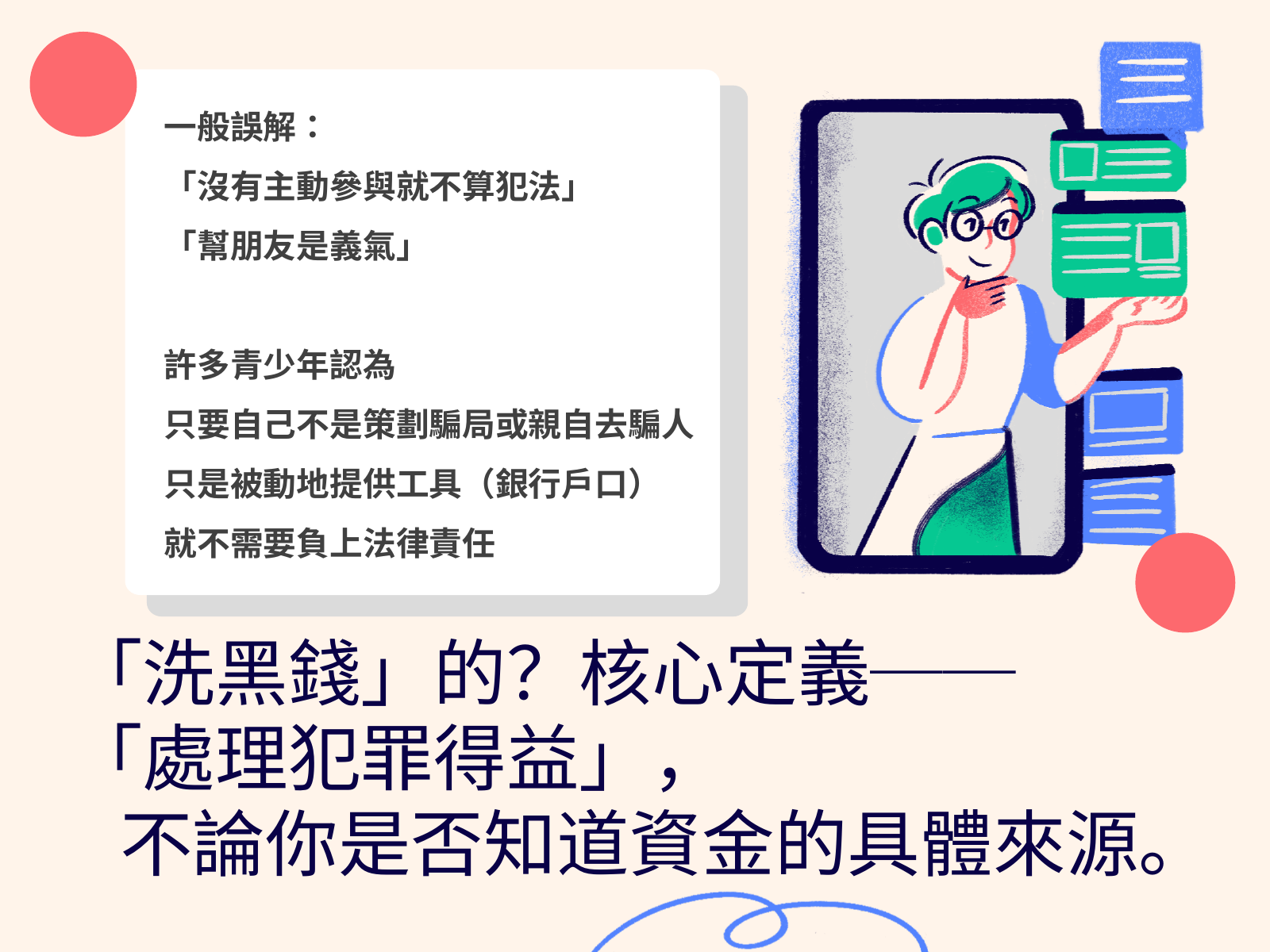

一般誤解：
「沒有主動參與就不算犯法」
「幫朋友是義氣」

許多青少年認為
只要自己不是策劃騙局或親自去騙人
只是被動地提供工具（銀行戶口）
就不需要負上法律責任

「洗黑錢」的？核心定義──
「處理犯罪得益」，
  不論你是否知道資金的具體來源。